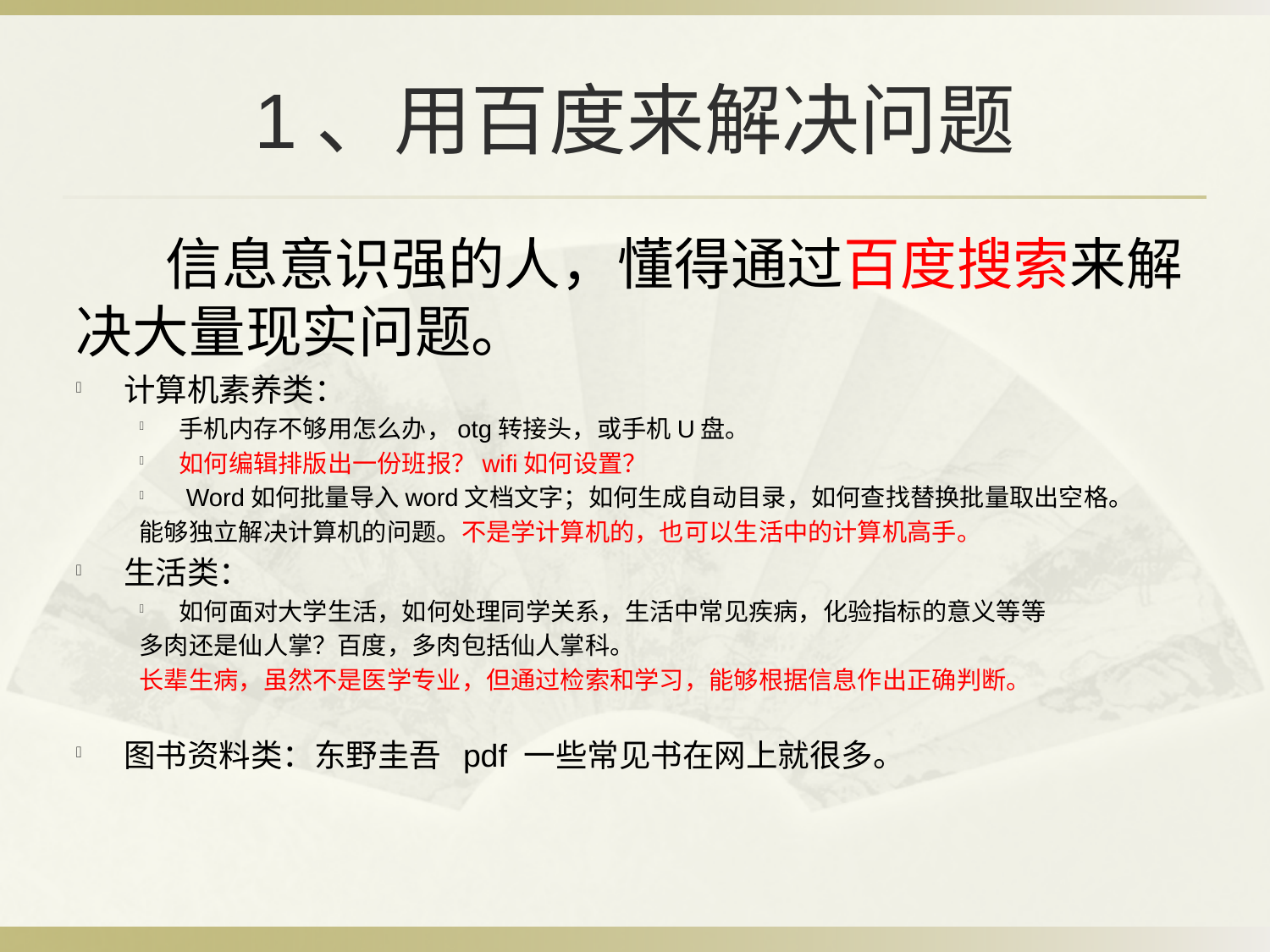

# 1、用百度来解决问题
      信息意识强的人，懂得通过百度搜索来解决大量现实问题。
计算机素养类：
手机内存不够用怎么办，otg转接头，或手机U盘。
如何编辑排版出一份班报？wifi如何设置？
 Word如何批量导入word文档文字；如何生成自动目录，如何查找替换批量取出空格。
能够独立解决计算机的问题。不是学计算机的，也可以生活中的计算机高手。
生活类：
如何面对大学生活，如何处理同学关系，生活中常见疾病，化验指标的意义等等
多肉还是仙人掌？百度，多肉包括仙人掌科。
长辈生病，虽然不是医学专业，但通过检索和学习，能够根据信息作出正确判断。

图书资料类：东野圭吾  pdf 一些常见书在网上就很多。